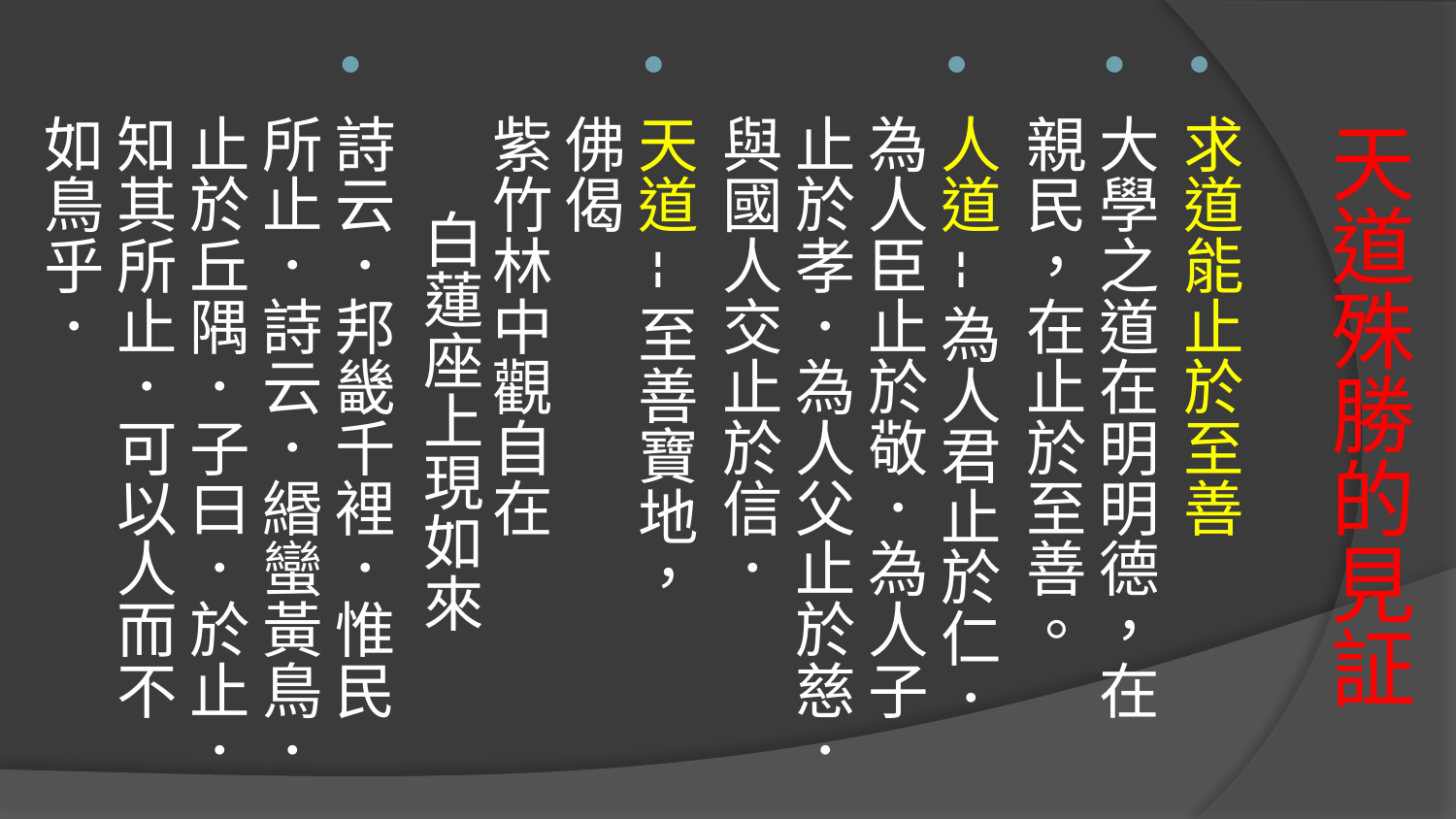

求道能止於至善
大學之道在明明德，在親民，在止於至善。
人道--為人君止於仁．為人臣止於敬．為人子止於孝．為人父止於慈．與國人交止於信．
天道--至善寶地，            佛偈                                    紫竹林中觀自在                         白蓮座上現如來
詩云．邦畿千裡．惟民所止．詩云．緡蠻黃鳥．止於丘隅．子曰．於止．知其所止．可以人而不如鳥乎．
# 天道殊勝的見証